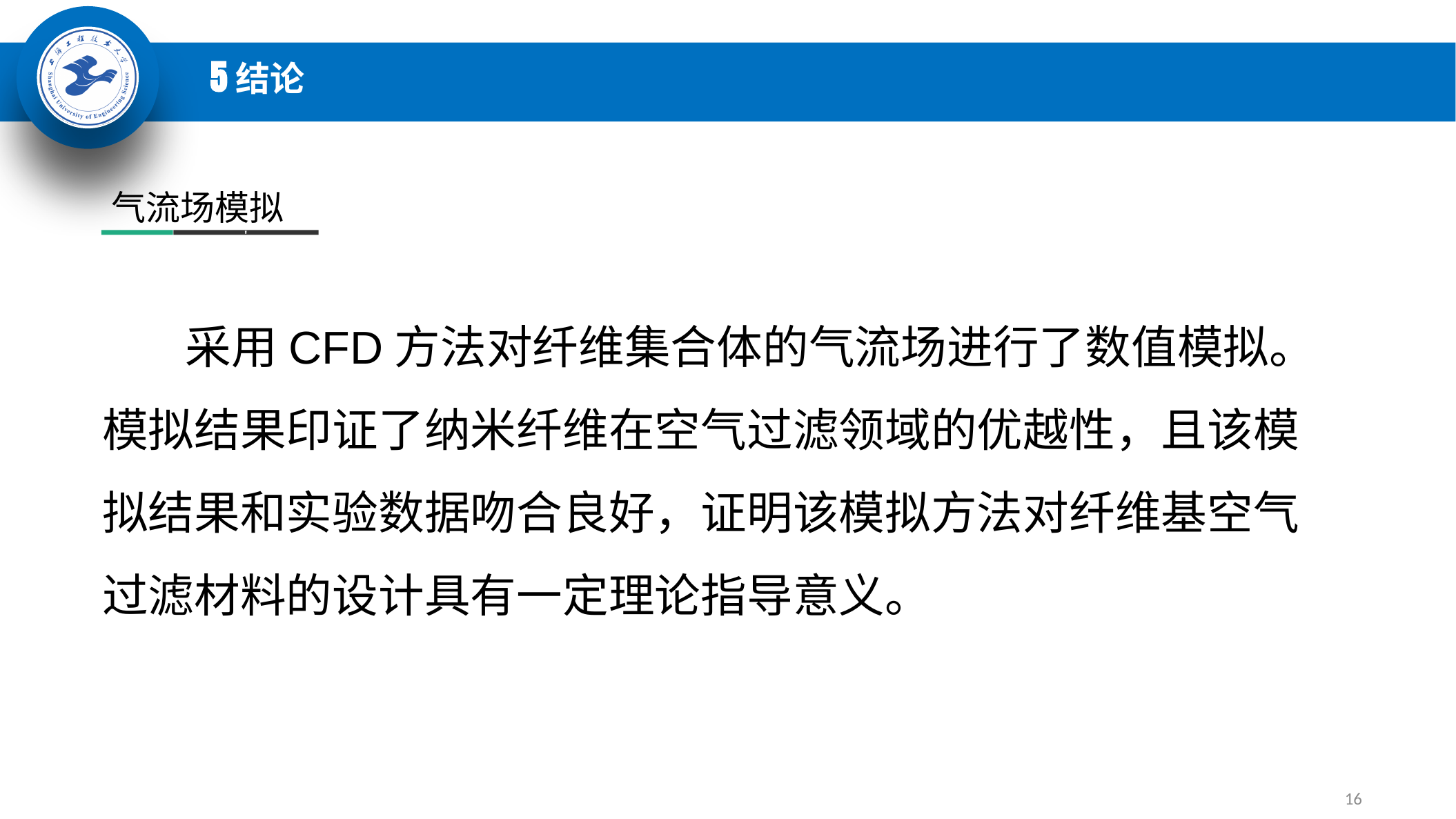

5结论
气流场模拟

v
       采用CFD方法对纤维集合体的气流场进行了数值模拟。模拟结果印证了纳米纤维在空气过滤领域的优越性，且该模拟结果和实验数据吻合良好，证明该模拟方法对纤维基空气过滤材料的设计具有一定理论指导意义。